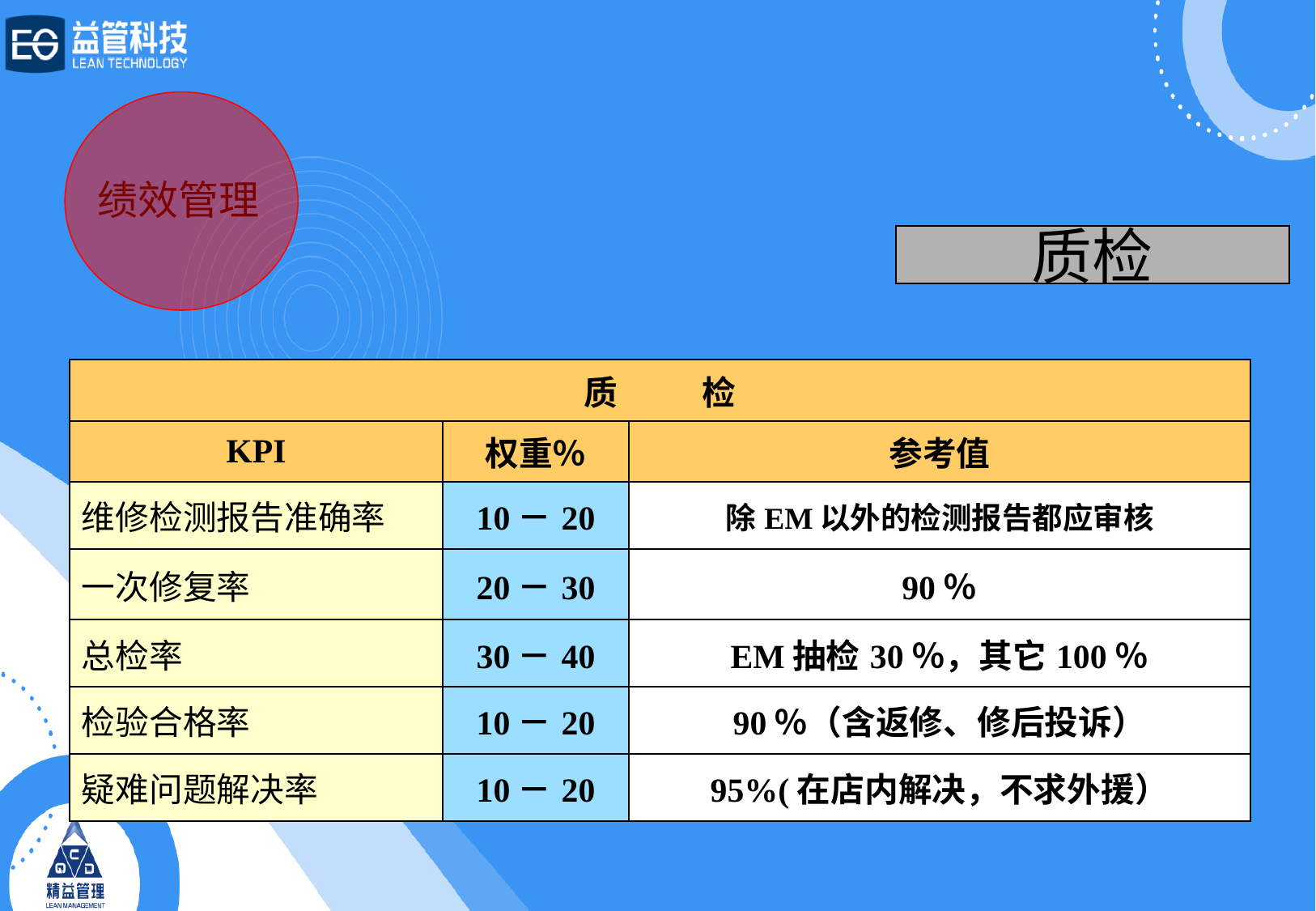

绩效管理
质检
| 质 检 |  |  |
| --- | --- | --- |
| KPI | 权重％ | 参考值 |
| 维修检测报告准确率 | 10－20 | 除EM以外的检测报告都应审核 |
| 一次修复率 | 20－30 | 90％ |
| 总检率 | 30－40 | EM抽检30％，其它100％ |
| 检验合格率 | 10－20 | 90％（含返修、修后投诉） |
| 疑难问题解决率 | 10－20 | 95%(在店内解决，不求外援） |